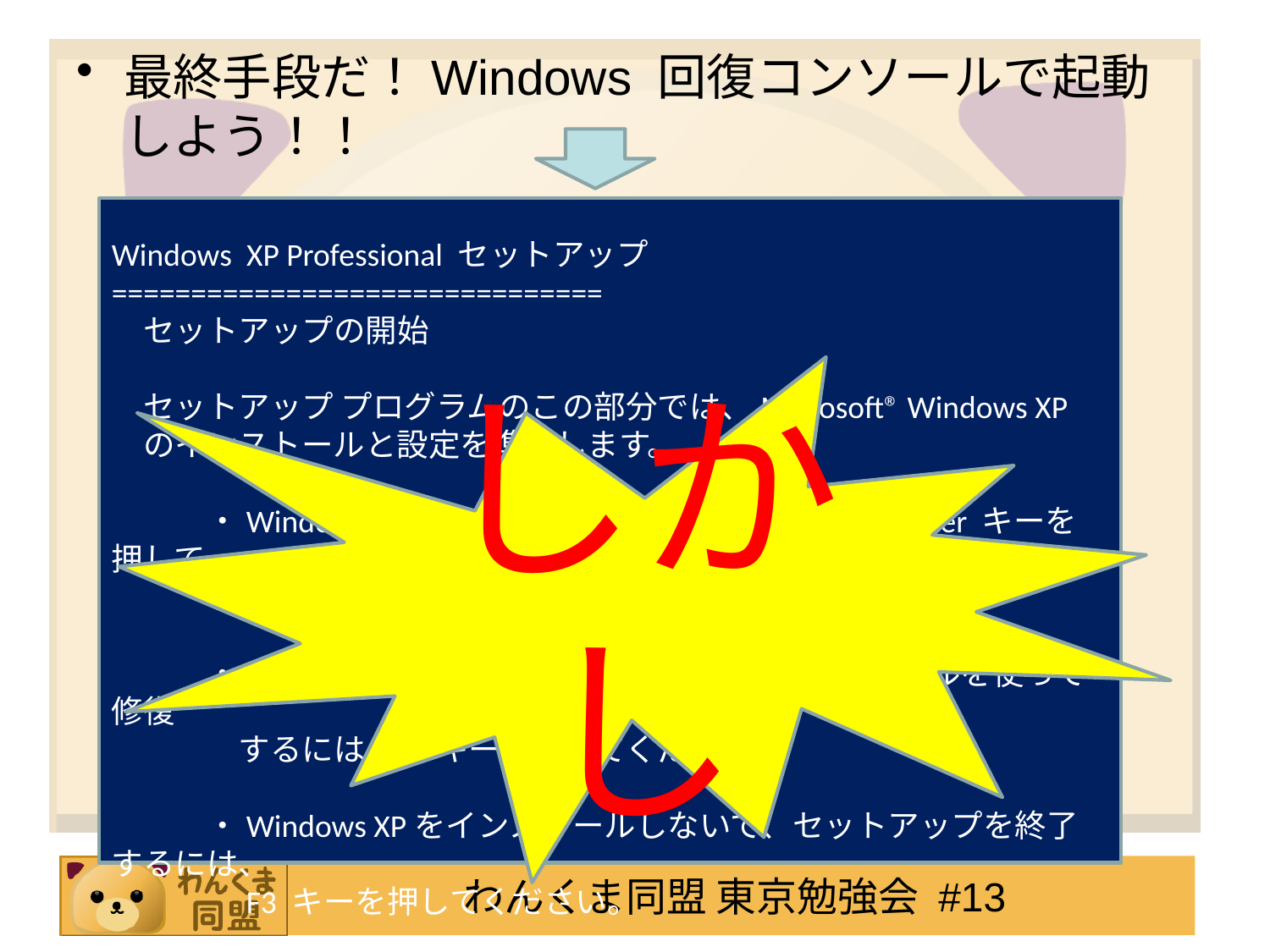

最終手段だ！Windows 回復コンソールで起動しよう！！

Windows  XP Professional セットアップ
===============================
　セットアップの開始

　セットアップ プログラムのこの部分では、Microsoft® Windows XP
　のインストールと設定を準備します。

　　　・Windows XPのセットアップを開始するには、Enter キーを押して
　　　　ください。

　　　・インストール済みのWindows XP を回復コンソールを使って修復
　　　　するには、R キーを押してください。

　　　・Windows XPをインストールしないで、セットアップを終了するには、
　　　　F3 キーを押してください。
しかし